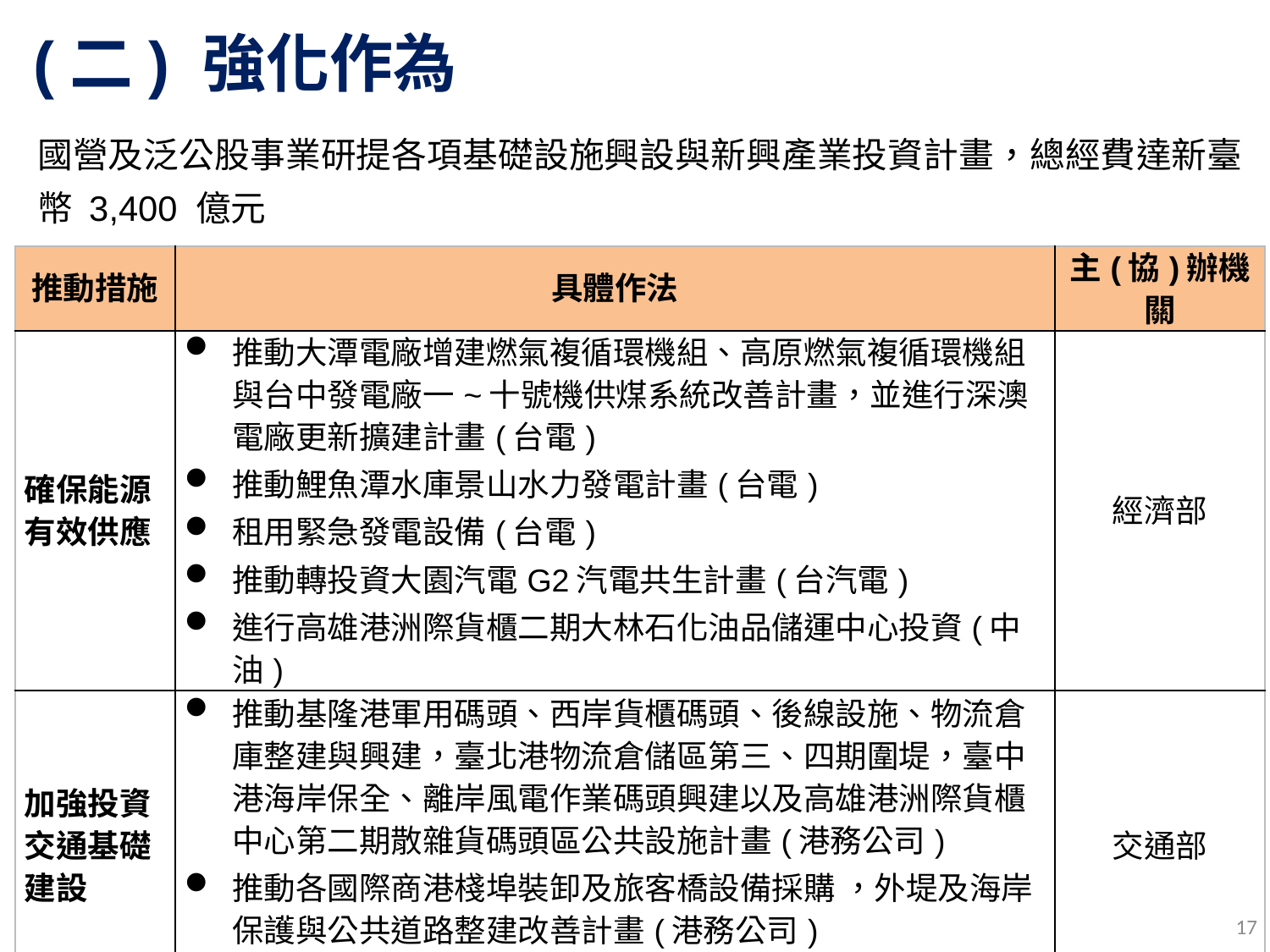

(二) 強化作為
國營及泛公股事業研提各項基礎設施興設與新興產業投資計畫，總經費達新臺幣 3,400 億元
| 推動措施 | 具體作法 | 主(協)辦機關 |
| --- | --- | --- |
| 確保能源有效供應 | 推動大潭電廠增建燃氣複循環機組、高原燃氣複循環機組與台中發電廠一~十號機供煤系統改善計畫，並進行深澳電廠更新擴建計畫(台電) 推動鯉魚潭水庫景山水力發電計畫(台電) 租用緊急發電設備(台電) 推動轉投資大園汽電G2汽電共生計畫(台汽電) 進行高雄港洲際貨櫃二期大林石化油品儲運中心投資(中油) | 經濟部 |
| 加強投資交通基礎建設 | 推動基隆港軍用碼頭、西岸貨櫃碼頭、後線設施、物流倉庫整建與興建，臺北港物流倉儲區第三、四期圍堤，臺中港海岸保全、離岸風電作業碼頭興建以及高雄港洲際貨櫃中心第二期散雜貨碼頭區公共設施計畫(港務公司) 推動各國際商港棧埠裝卸及旅客橋設備採購 ，外堤及海岸保護與公共道路整建改善計畫(港務公司) 推動桃園國際機場空側設施全面強化計畫(桃機公司) | 交通部 |
17